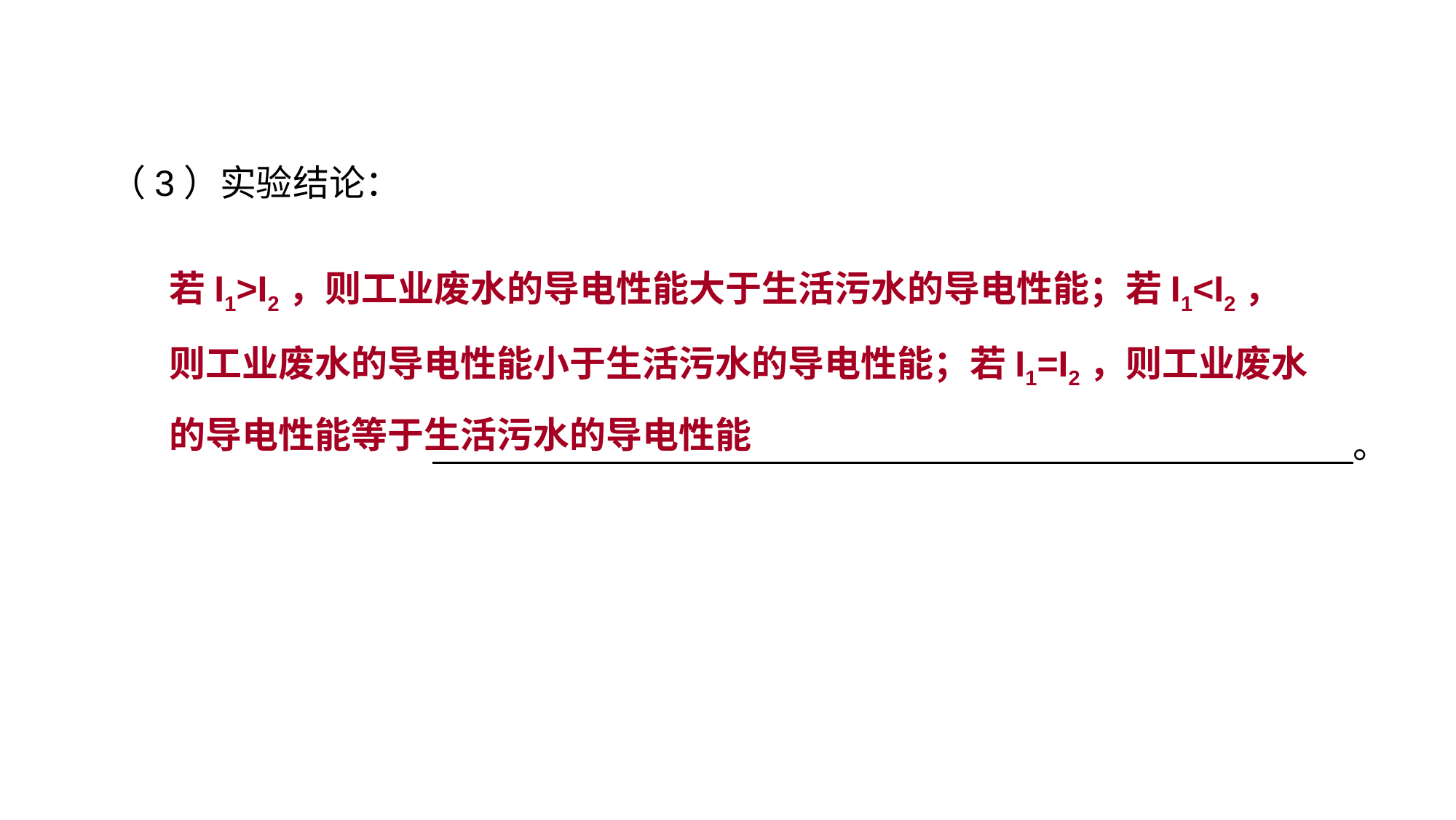

（3）实验结论：

　                                                                                                            。
设计实验 拓展提升
若I1>I2，则工业废水的导电性能大于生活污水的导电性能；若I1<I2，则工业废水的导电性能小于生活污水的导电性能；若I1=I2，则工业废水的导电性能等于生活污水的导电性能